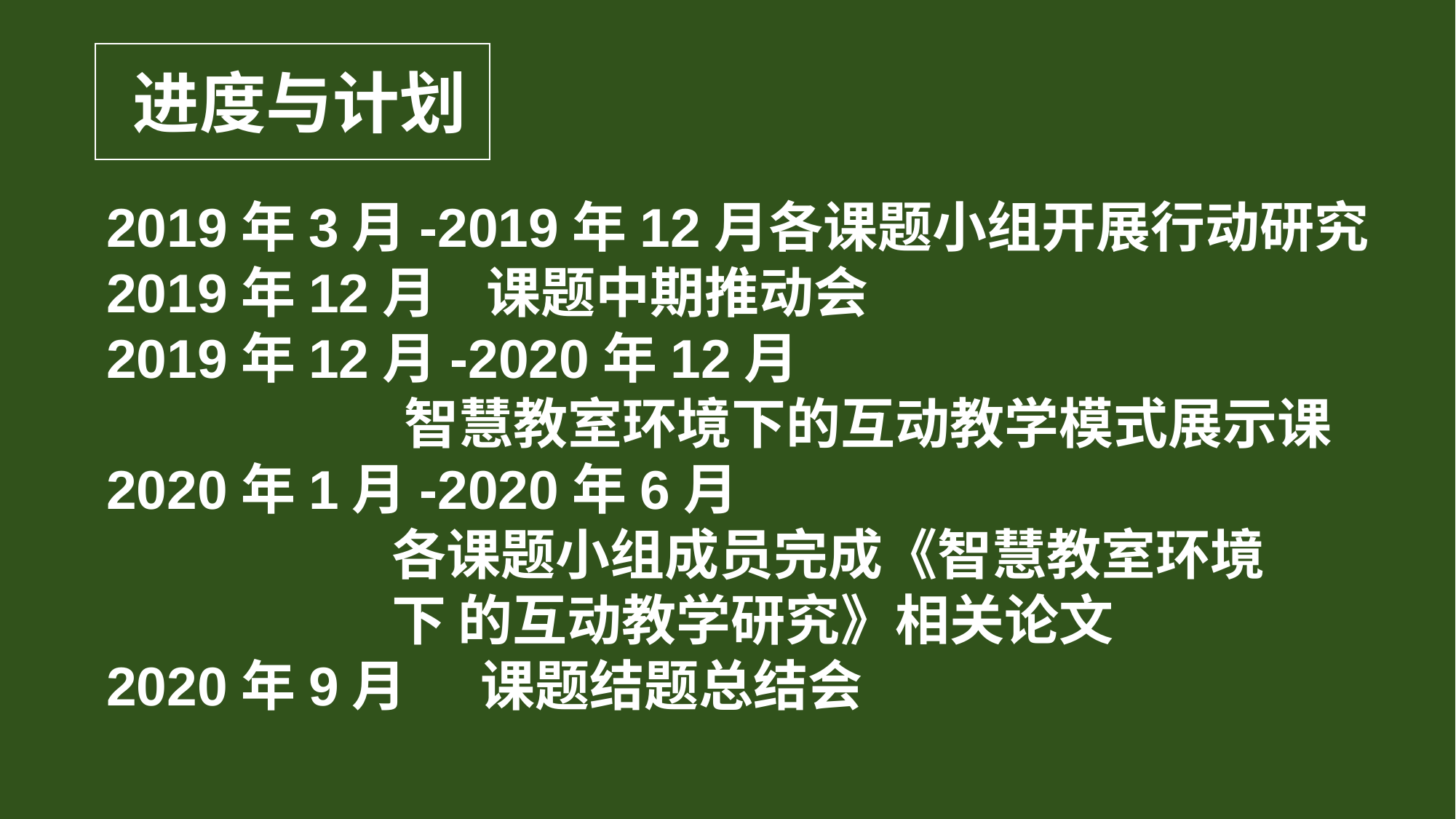

进度与计划
2019年3月-2019年12月各课题小组开展行动研究
2019年12月    课题中期推动会
2019年12月-2020年12月
                       智慧教室环境下的互动教学模式展示课
2020年1月-2020年6月
                      各课题小组成员完成《智慧教室环境
                      下 的互动教学研究》相关论文
2020年9月      课题结题总结会